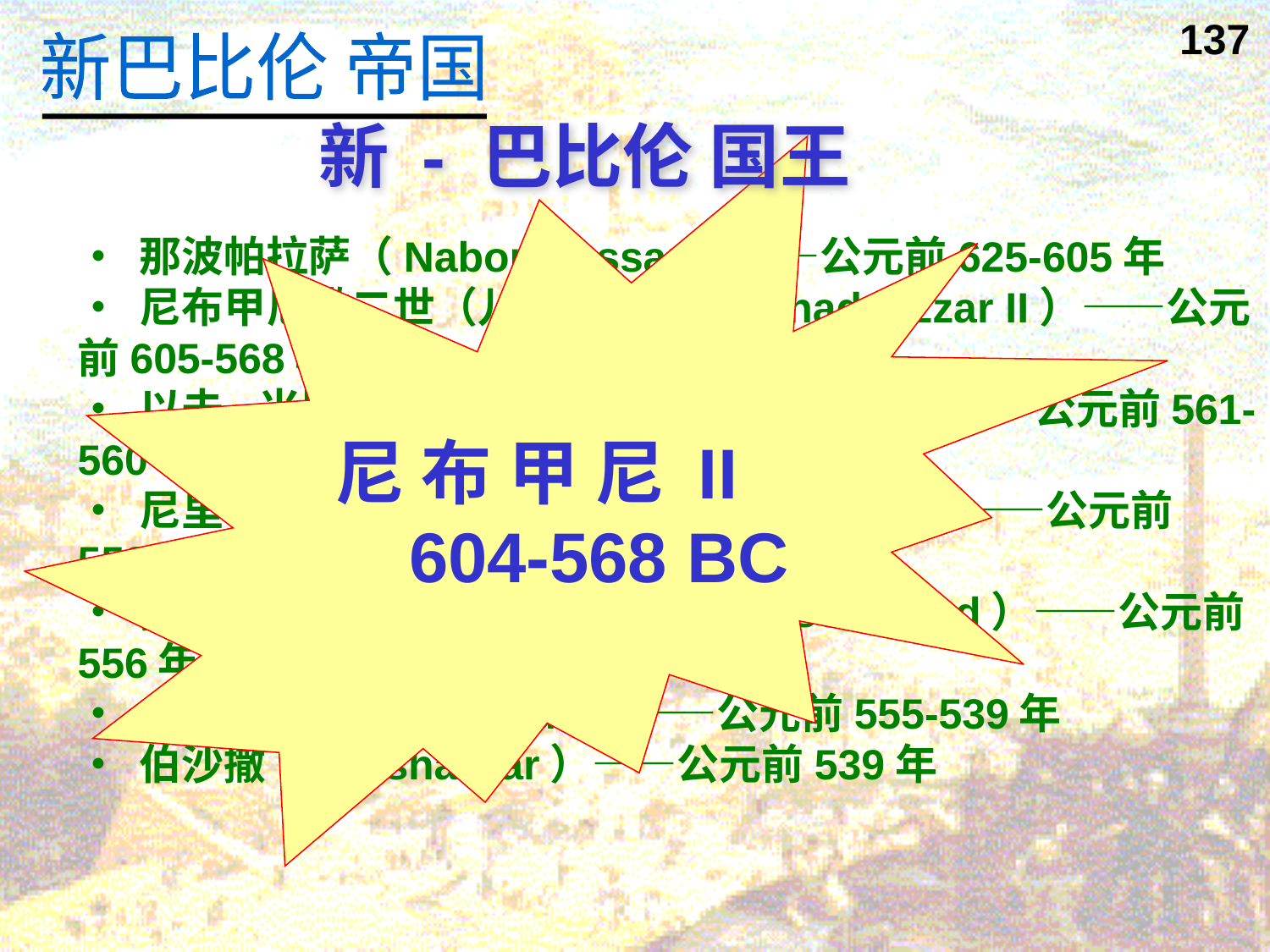

137
新巴比伦 帝国
新 - 巴比伦 国王

尼 布 甲 尼 II
 604-568 BC
• 那波帕拉萨（Nabopolassar）——公元前625-605年
• 尼布甲尼撒二世（儿子）（Nebuchadnezzar II）——公元前605-568年
• 以未·米罗达（儿子）（Evil-Merodach）——公元前561-560年
• 尼里格力撒（姐夫/妹夫）（Neriglissar）——公元前559-556年
• 拉玻·索尔阿喀德（儿子）（Labosoarchad）——公元前556年
• 拿波尼度（Nabonidus）——公元前555-539年
• 伯沙撒（Belshazzar）——公元前539年